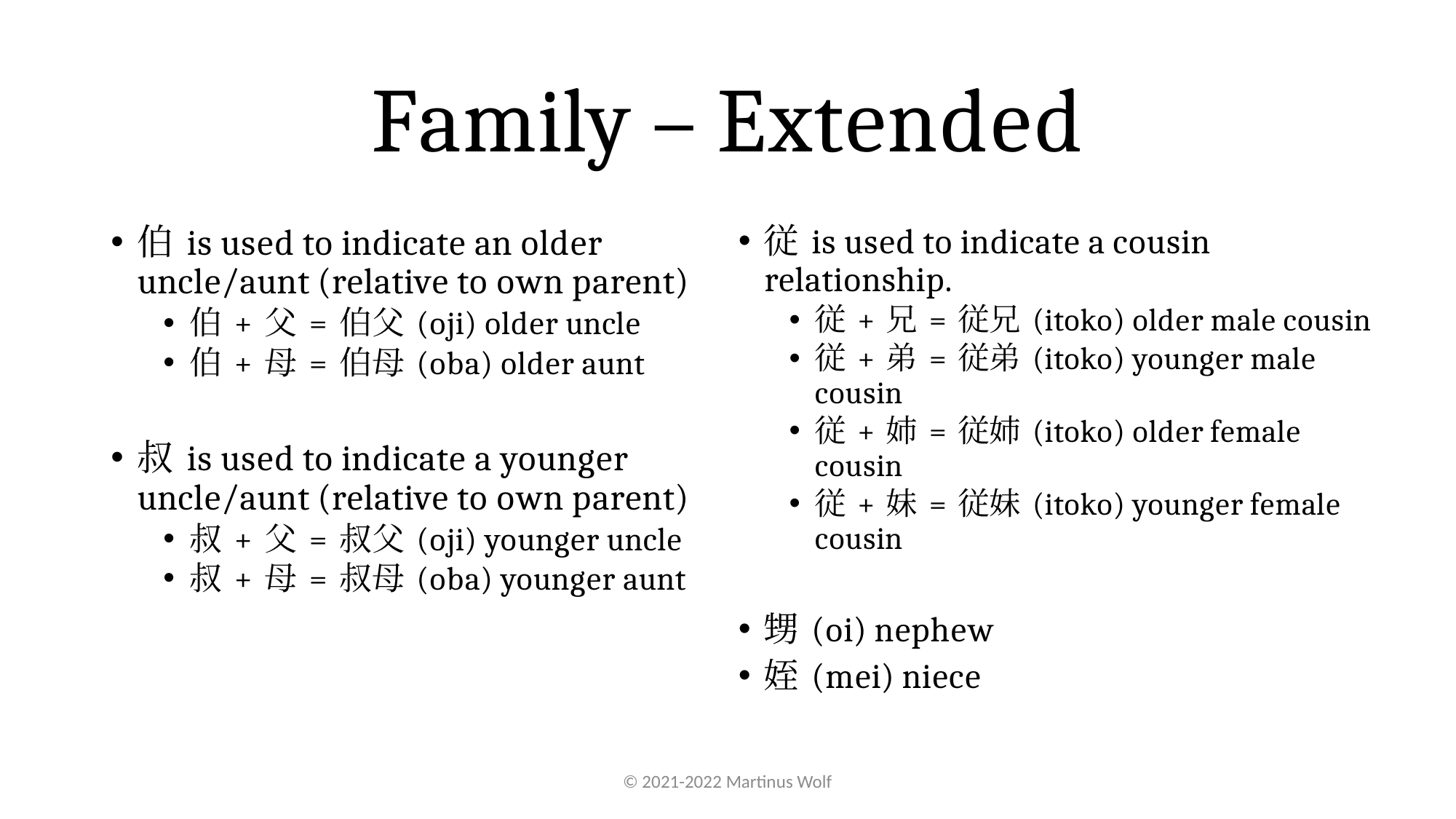

# Family – Extended
伯 is used to indicate an older uncle/aunt (relative to own parent)
伯 + 父 = 伯父 (oji) older uncle
伯 + 母 = 伯母 (oba) older aunt

叔 is used to indicate a younger uncle/aunt (relative to own parent)
叔 + 父 = 叔父 (oji) younger uncle
叔 + 母 = 叔母 (oba) younger aunt
従 is used to indicate a cousin relationship.
従 + 兄 = 従兄 (itoko) older male cousin
従 + 弟 = 従弟 (itoko) younger male cousin
従 + 姉 = 従姉 (itoko) older female cousin
従 + 妹 = 従妹 (itoko) younger female cousin

甥 (oi) nephew
姪 (mei) niece
© 2021-2022 Martinus Wolf